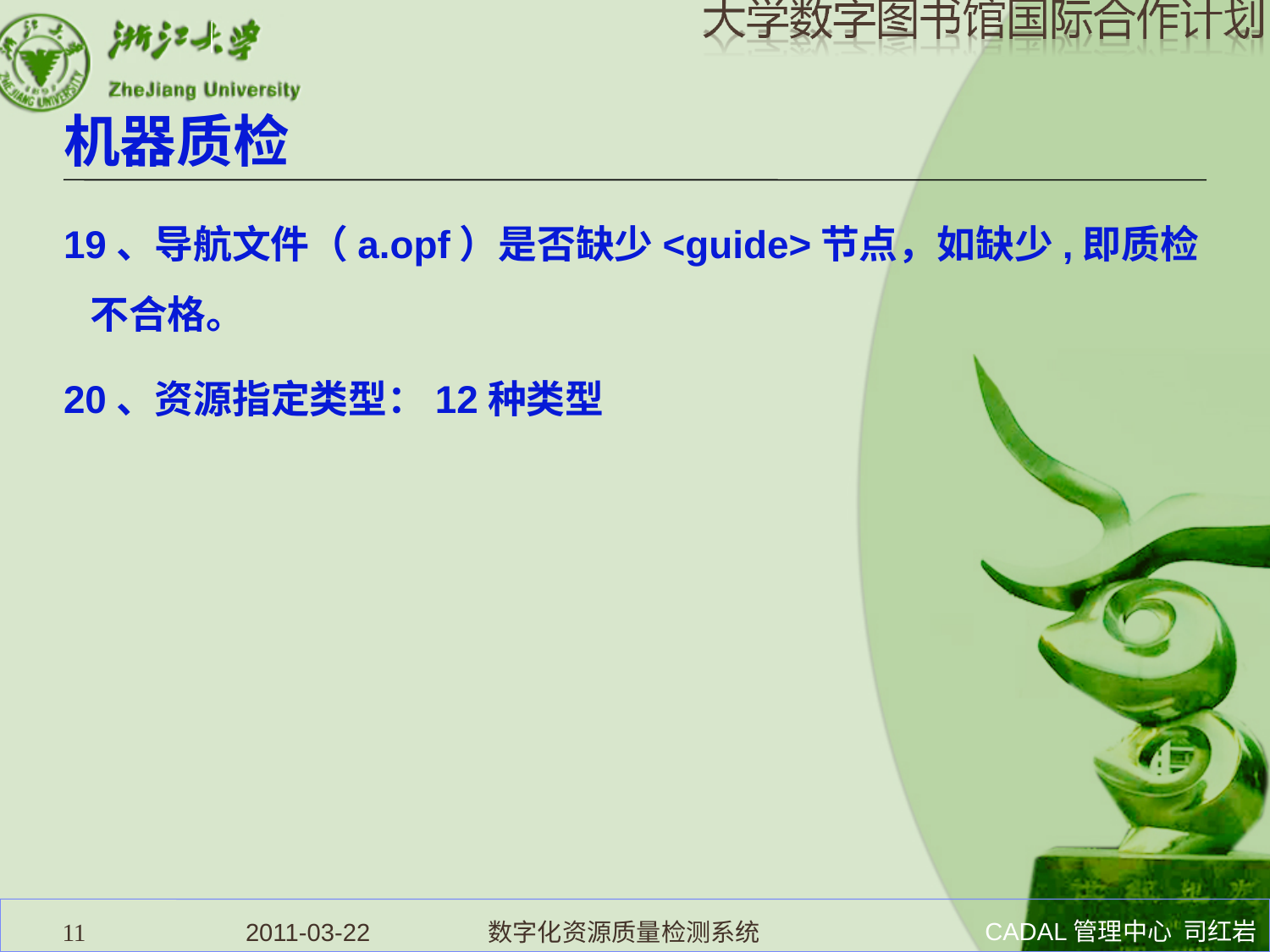

# 机器质检
19、导航文件（a.opf）是否缺少<guide>节点，如缺少,即质检不合格。
20、资源指定类型：12种类型

11
2011-03-22                数字化资源质量检测系统